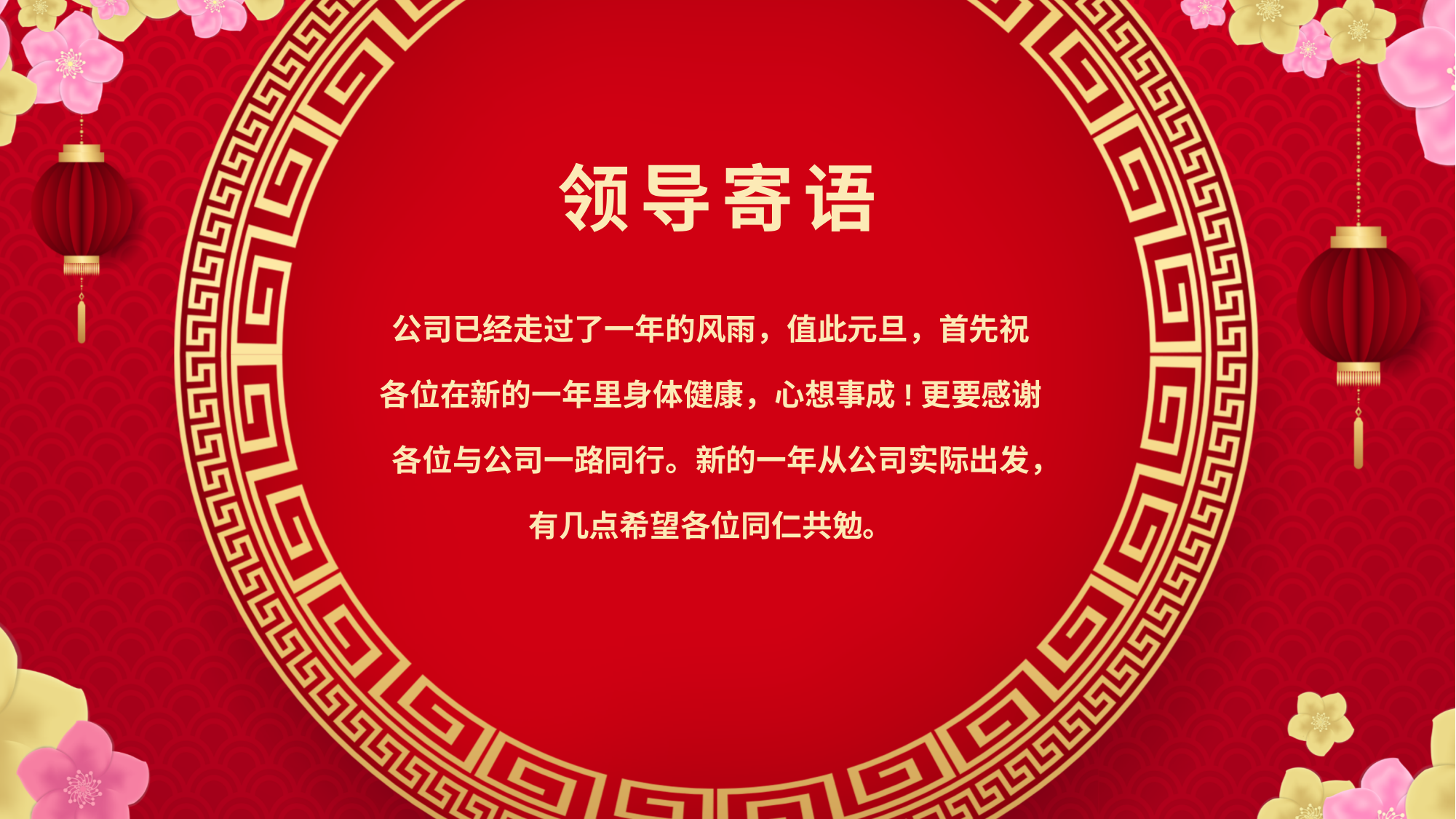

领导寄语
公司已经走过了一年的风雨，值此元旦，首先祝各位在新的一年里身体健康，心想事成!更要感谢各位与公司一路同行。新的一年从公司实际出发，有几点希望各位同仁共勉。